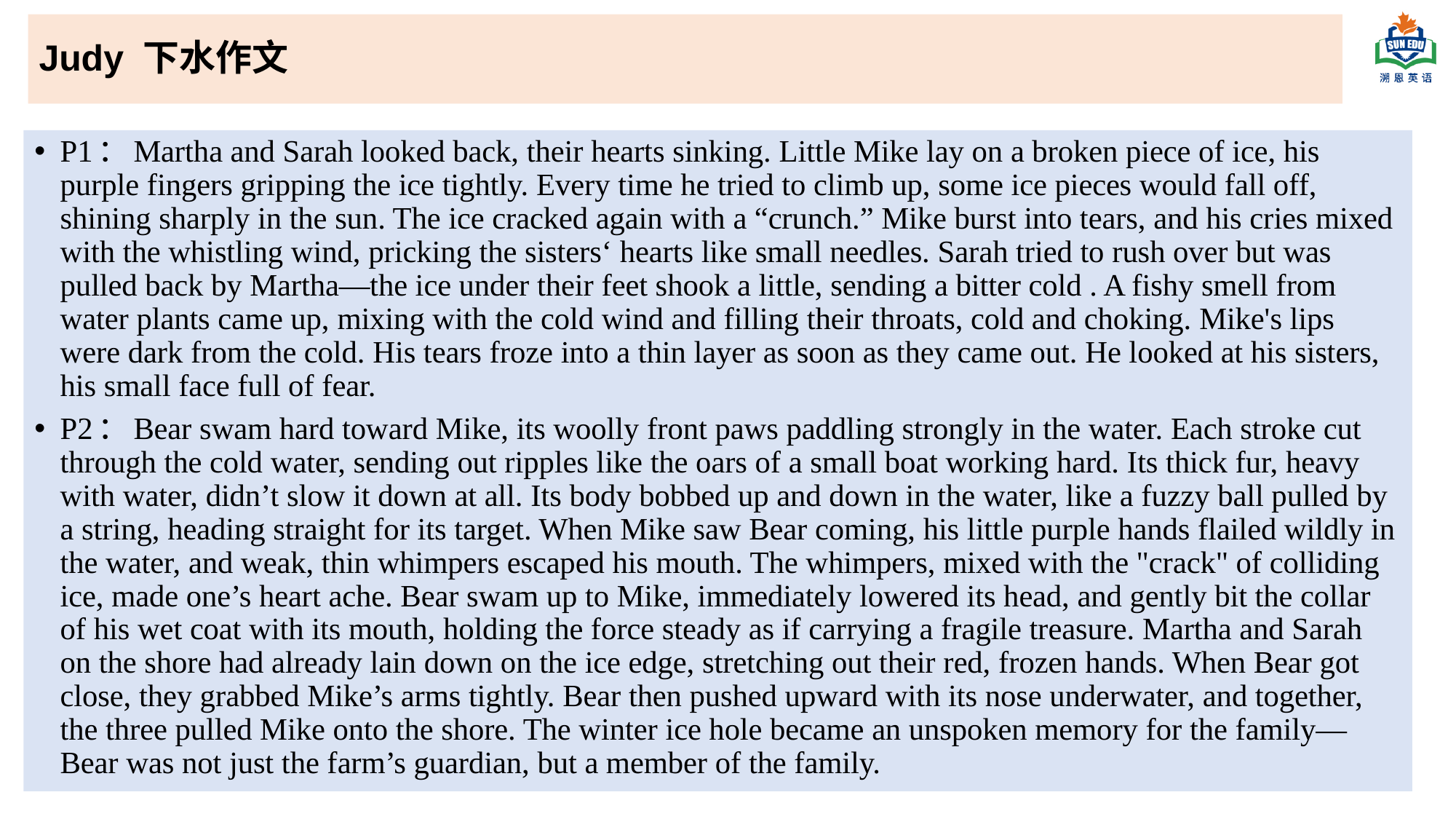

# Judy 下水作文
P1：Martha and Sarah looked back, their hearts sinking. Little Mike lay on a broken piece of ice, his purple fingers gripping the ice tightly. Every time he tried to climb up, some ice pieces would fall off, shining sharply in the sun. The ice cracked again with a “crunch.” Mike burst into tears, and his cries mixed with the whistling wind, pricking the sisters‘ hearts like small needles. Sarah tried to rush over but was pulled back by Martha—the ice under their feet shook a little, sending a bitter cold . A fishy smell from water plants came up, mixing with the cold wind and filling their throats, cold and choking. Mike's lips were dark from the cold. His tears froze into a thin layer as soon as they came out. He looked at his sisters, his small face full of fear.
P2：Bear swam hard toward Mike, its woolly front paws paddling strongly in the water. Each stroke cut through the cold water, sending out ripples like the oars of a small boat working hard. Its thick fur, heavy with water, didn’t slow it down at all. Its body bobbed up and down in the water, like a fuzzy ball pulled by a string, heading straight for its target. When Mike saw Bear coming, his little purple hands flailed wildly in the water, and weak, thin whimpers escaped his mouth. The whimpers, mixed with the "crack" of colliding ice, made one’s heart ache. Bear swam up to Mike, immediately lowered its head, and gently bit the collar of his wet coat with its mouth, holding the force steady as if carrying a fragile treasure. Martha and Sarah on the shore had already lain down on the ice edge, stretching out their red, frozen hands. When Bear got close, they grabbed Mike’s arms tightly. Bear then pushed upward with its nose underwater, and together, the three pulled Mike onto the shore. The winter ice hole became an unspoken memory for the family—Bear was not just the farm’s guardian, but a member of the family.